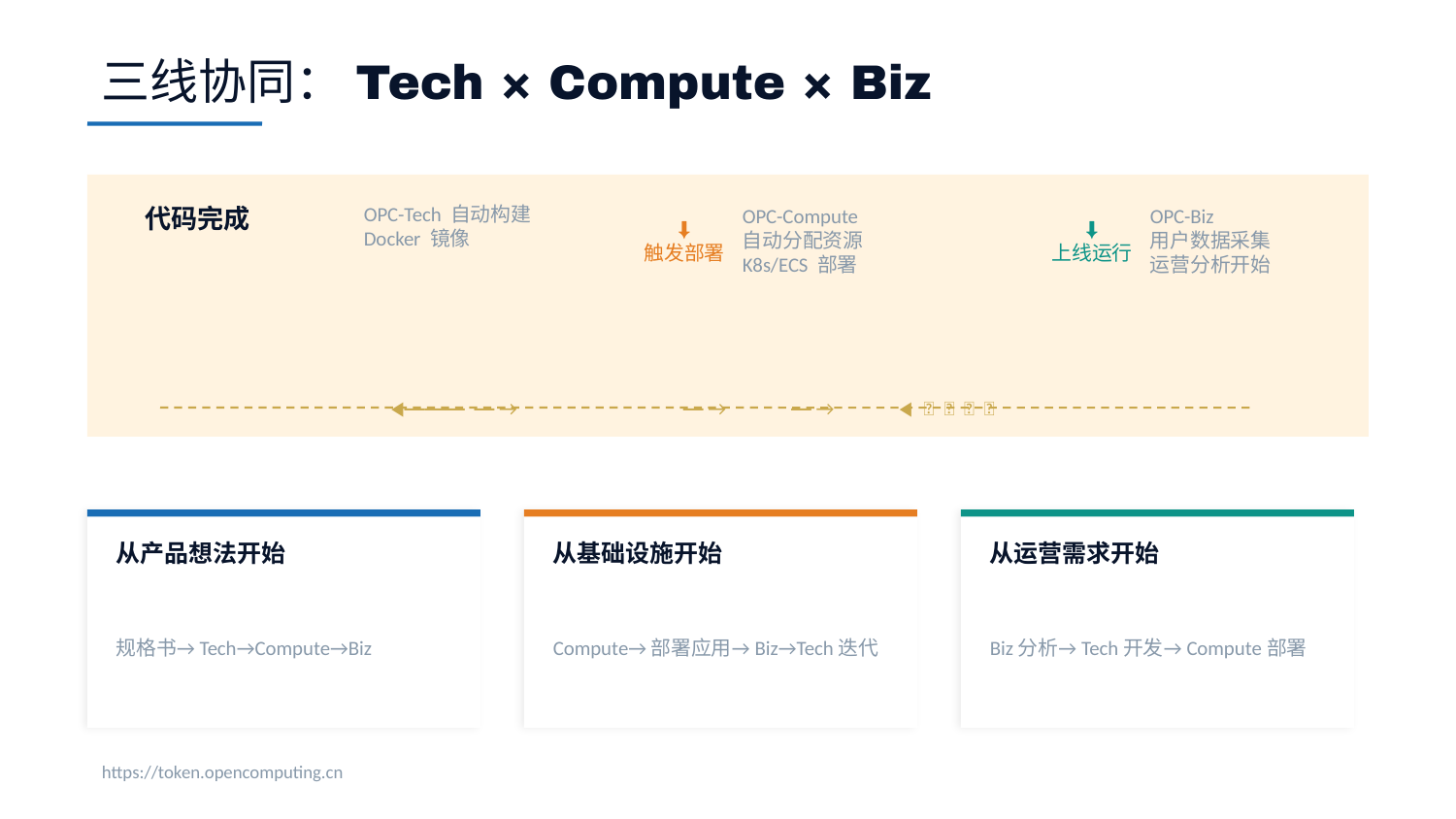

三线协同：Tech × Compute × Biz

代码完成
OPC-Tech 自动构建
Docker 镜像
⬇
触发部署
OPC-Compute
自动分配资源
K8s/ECS 部署
⬇
上线运行
OPC-Biz
用户数据采集
运营分析开始
◀━━━ 反馈闭环：用户数据 → 需求迭代 → 代码更新 → 再次部署 ━━━◀

从产品想法开始
从基础设施开始
从运营需求开始
规格书→Tech→Compute→Biz
Compute→部署应用→Biz→Tech迭代
Biz分析→Tech开发→Compute部署
https://token.opencomputing.cn